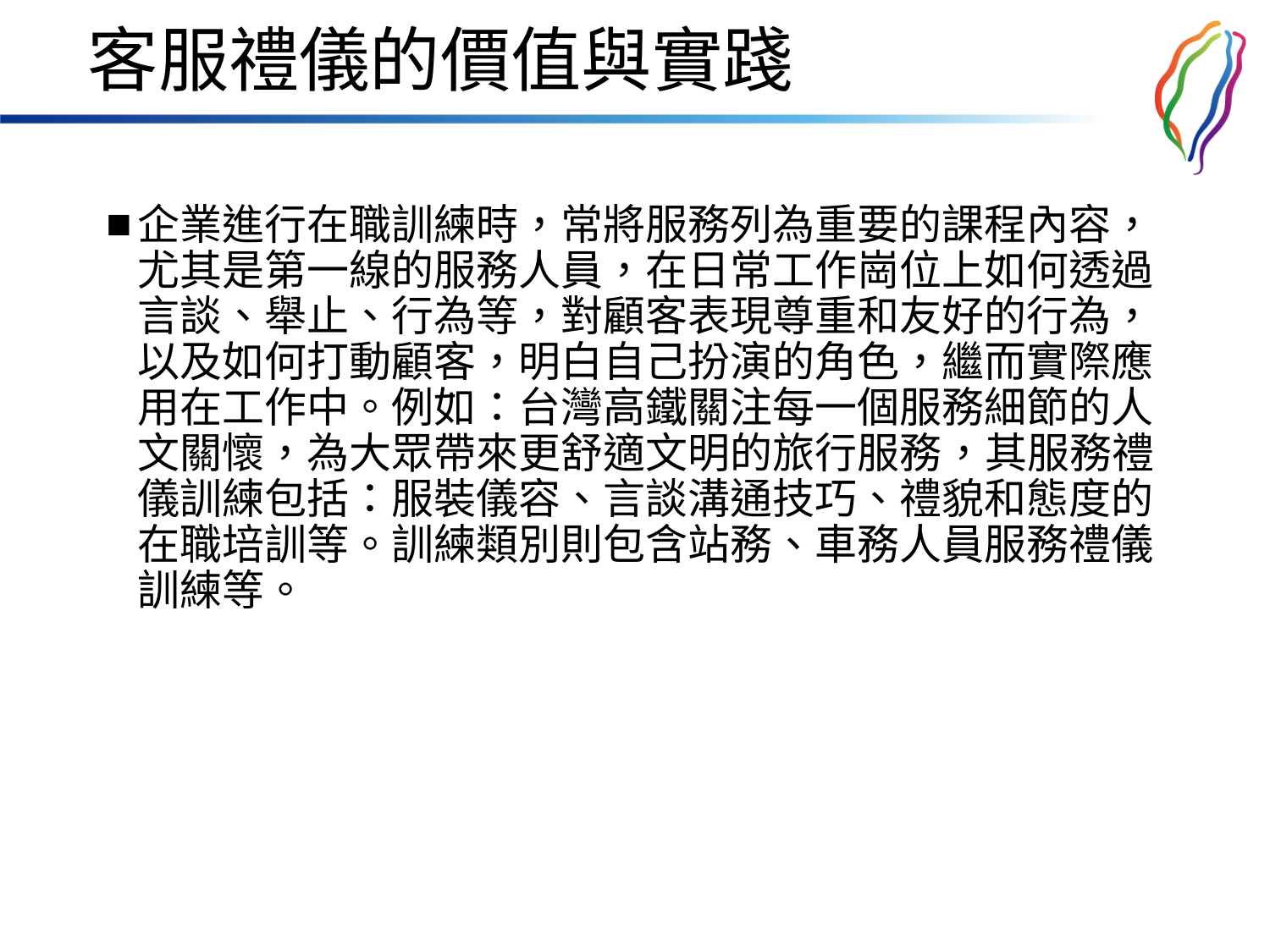

# 客服禮儀的價值與實踐
企業進行在職訓練時，常將服務列為重要的課程內容，尤其是第一線的服務人員，在日常工作崗位上如何透過言談、舉止、行為等，對顧客表現尊重和友好的行為，以及如何打動顧客，明白自己扮演的角色，繼而實際應用在工作中。例如：台灣高鐵關注每一個服務細節的人文關懷，為大眾帶來更舒適文明的旅行服務，其服務禮儀訓練包括：服裝儀容、言談溝通技巧、禮貌和態度的在職培訓等。訓練類別則包含站務、車務人員服務禮儀訓練等。